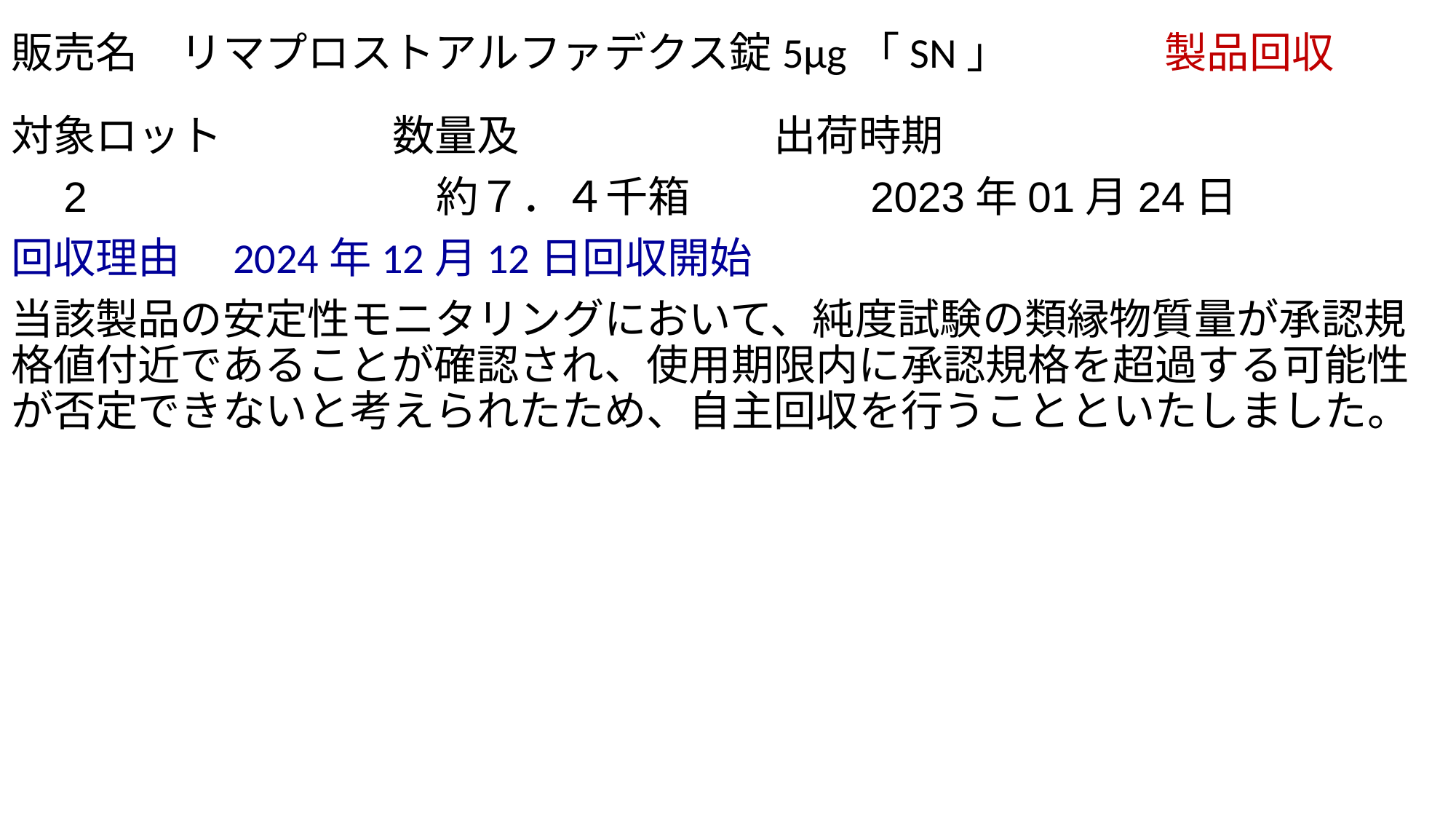

# 販売名　リマプロストアルファデクス錠5μg「SN」 　　 　 製品回収
対象ロット　　　　数量及　　　　　　出荷時期
　2　　　　　　　　約７．４千箱　　　　2023年01月24日
回収理由　2024年12月12日回収開始
当該製品の安定性モニタリングにおいて、純度試験の類縁物質量が承認規格値付近であることが確認され、使用期限内に承認規格を超過する可能性が否定できないと考えられたため、自主回収を行うことといたしました。